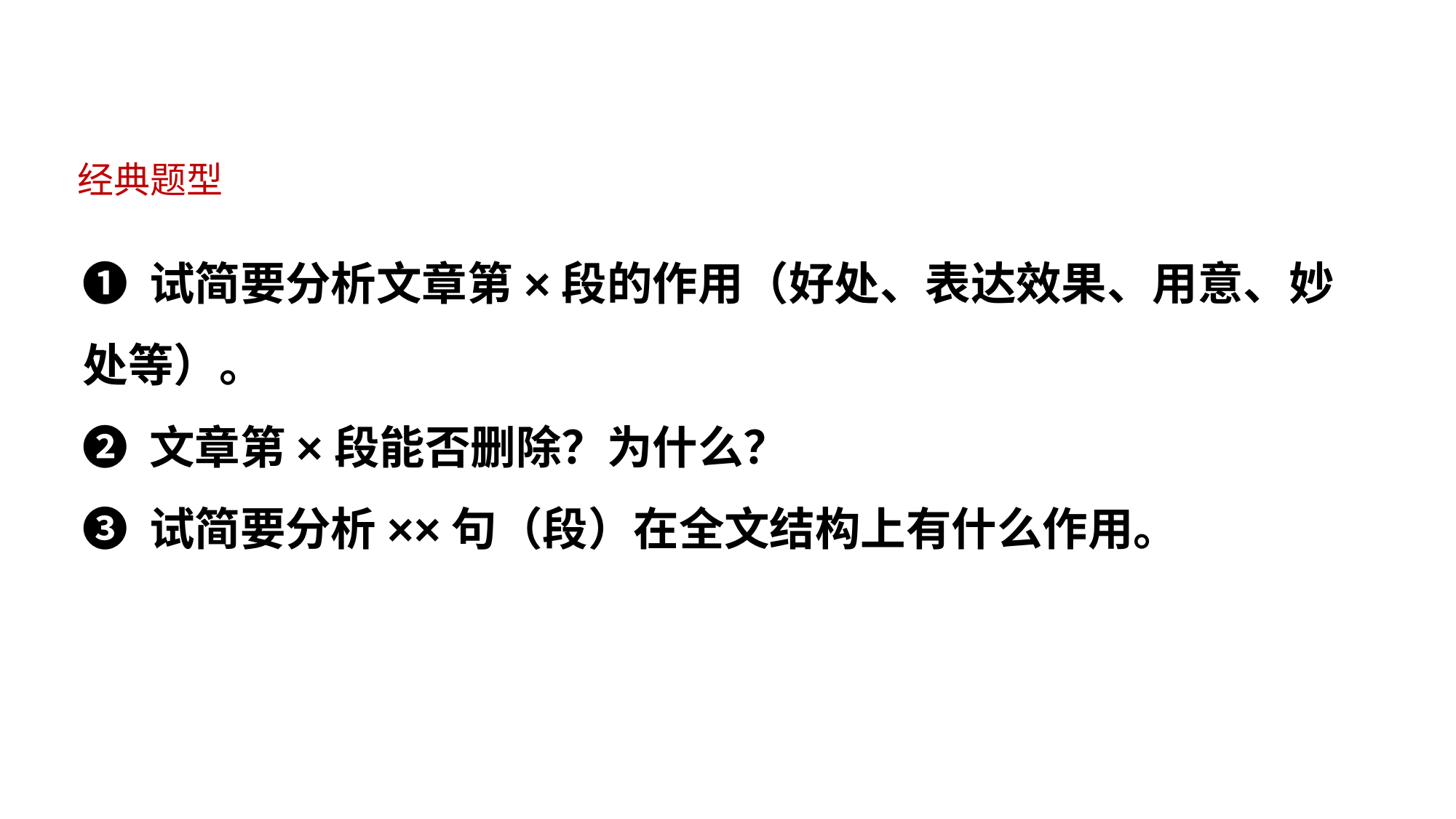

经典题型
❶ 试简要分析文章第×段的作用（好处、表达效果、用意、妙处等）。
❷ 文章第×段能否删除？为什么？
❸ 试简要分析××句（段）在全文结构上有什么作用。